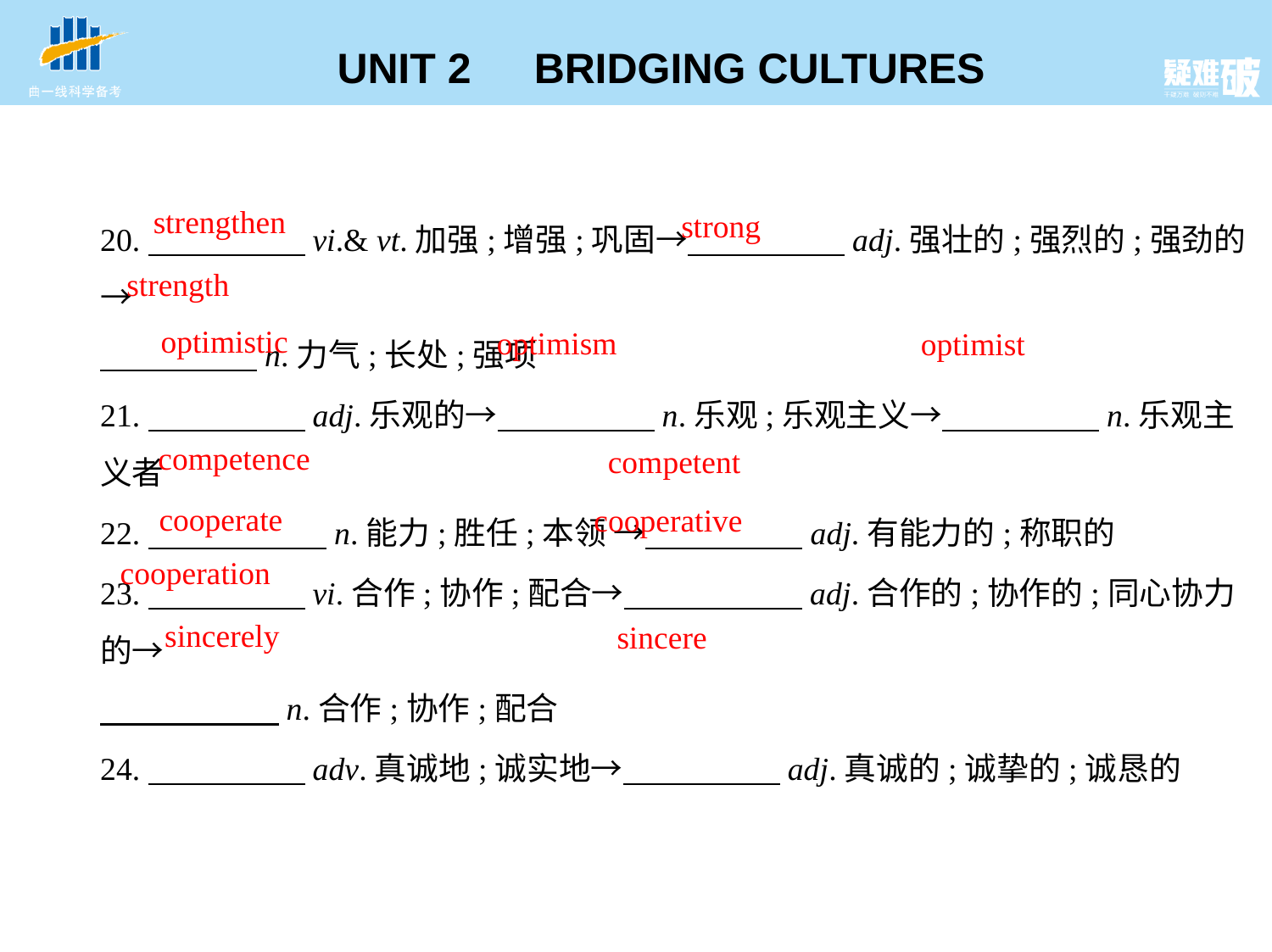

strengthen
strong
20.　　　　    vi.& vt.加强;增强;巩固→　　　　    adj.强壮的;强烈的;强劲的→
　　　　    n.力气;长处;强项
21.　　　　    adj.乐观的→　　　　    n.乐观;乐观主义→　　　　    n.乐观主
义者
22.　　　　       n.能力;胜任;本领 →　　　　    adj.有能力的;称职的
23.　　　　    vi.合作;协作;配合→　　   　　    adj.合作的;协作的;同心协力的→
　　　　       n.合作;协作;配合
24.　　　　    adv.真诚地;诚实地→　　　　    adj.真诚的;诚挚的;诚恳的
strength
optimistic
optimism
optimist
competence
competent
cooperate
cooperative
cooperation
sincerely
sincere